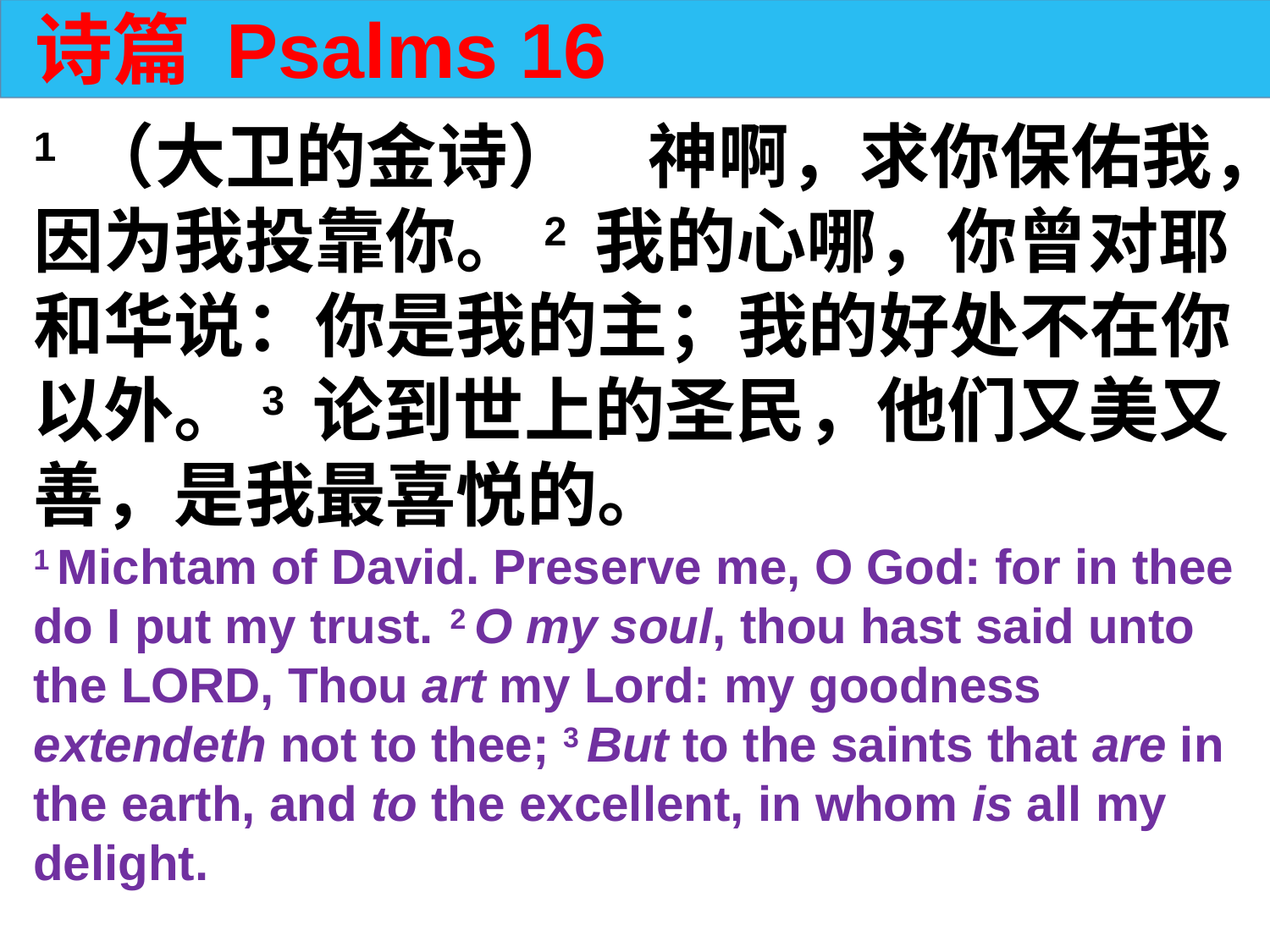

诗篇 Psalms 16
1 （大卫的金诗）　神啊，求你保佑我，因为我投靠你。2 我的心哪，你曾对耶和华说：你是我的主；我的好处不在你以外。3 论到世上的圣民，他们又美又善，是我最喜悦的。
1 Michtam of David. Preserve me, O God: for in thee do I put my trust.  2 O my soul, thou hast said unto the LORD, Thou art my Lord: my goodness extendeth not to thee; 3 But to the saints that are in the earth, and to the excellent, in whom is all my delight.